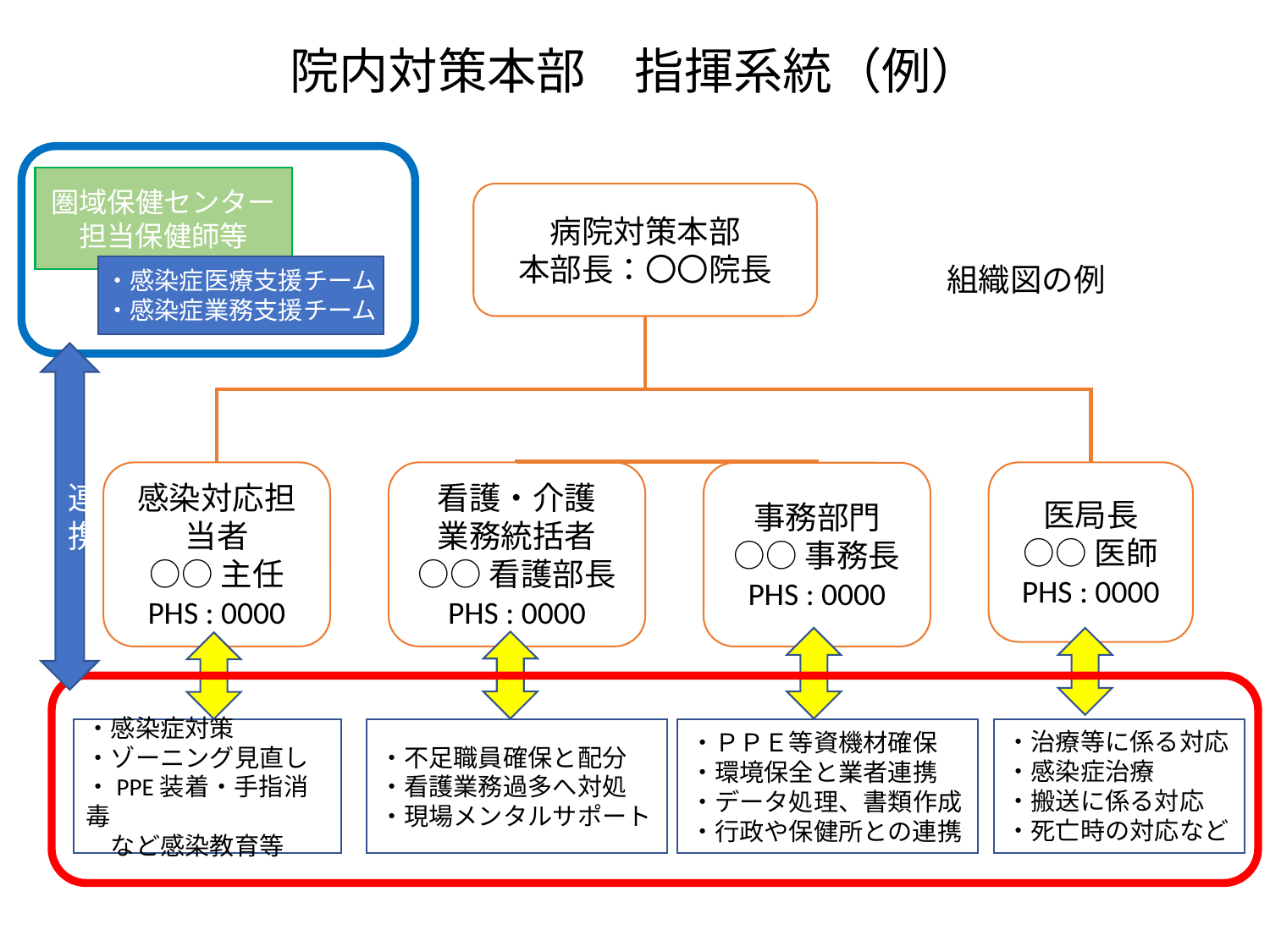

院内対策本部　指揮系統（例）

圏域保健センター
担当保健師等
・感染症医療支援チーム
・感染症業務支援チーム
連携
病院対策本部
本部長：〇〇院長
組織図の例
看護・介護
業務統括者
○○看護部長
PHS : 0000
医局長
○○医師
PHS : 0000
感染対応担当者
○○主任
PHS : 0000
事務部門
○○事務長
PHS : 0000

・治療等に係る対応
・感染症治療
・搬送に係る対応
・死亡時の対応など
・感染症対策
・ゾーニング見直し
・PPE装着・手指消毒
　など感染教育等
・不足職員確保と配分
・看護業務過多へ対処
・現場メンタルサポート
・ＰＰＥ等資機材確保
・環境保全と業者連携
・データ処理、書類作成
・行政や保健所との連携